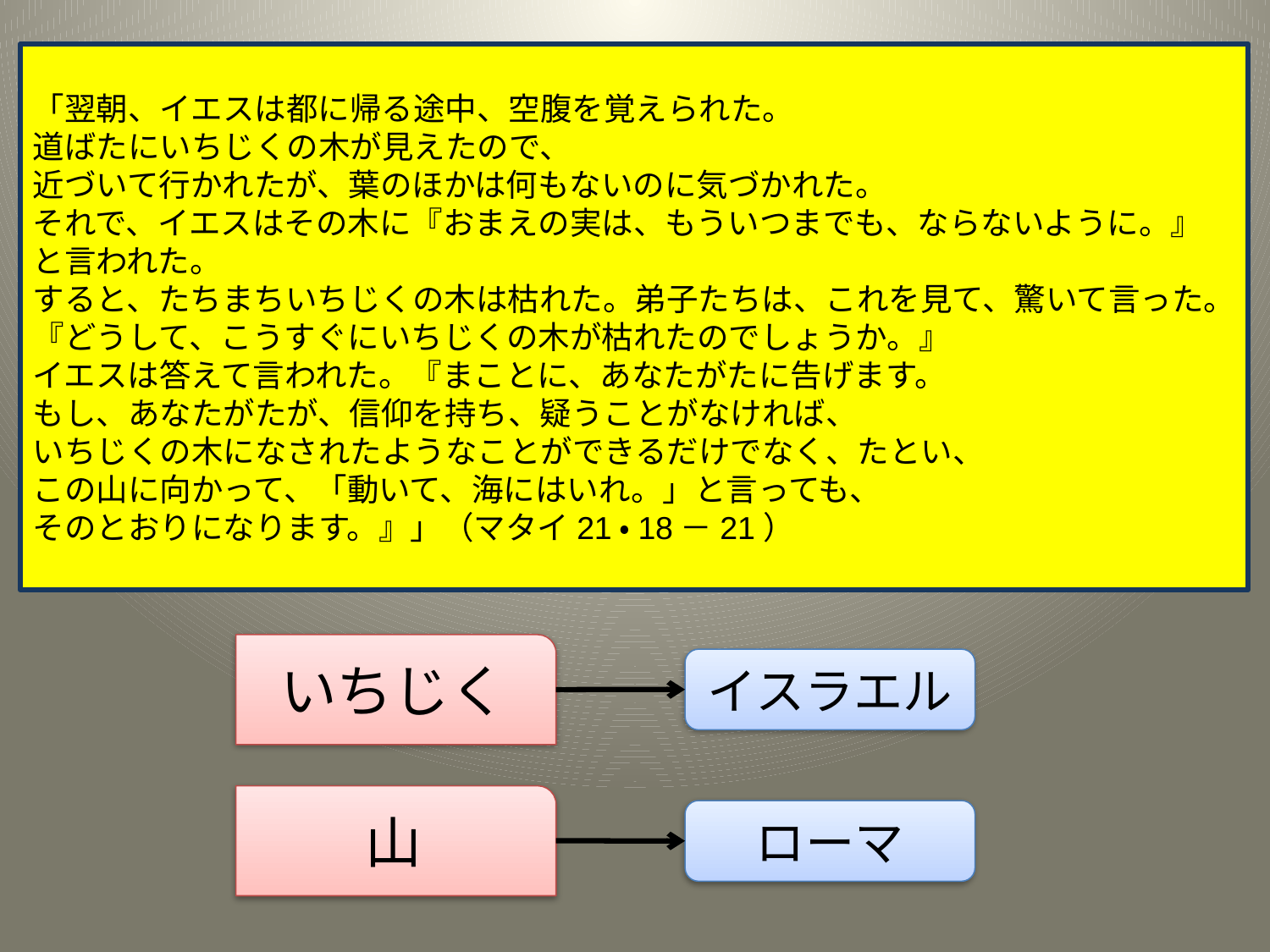

「翌朝、イエスは都に帰る途中、空腹を覚えられた。
道ばたにいちじくの木が見えたので、
近づいて行かれたが、葉のほかは何もないのに気づかれた。
それで、イエスはその木に『おまえの実は、もういつまでも、ならないように。』
と言われた。
すると、たちまちいちじくの木は枯れた。弟子たちは、これを見て、驚いて言った。
『どうして、こうすぐにいちじくの木が枯れたのでしょうか。』
イエスは答えて言われた。『まことに、あなたがたに告げます。
もし、あなたがたが、信仰を持ち、疑うことがなければ、
いちじくの木になされたようなことができるだけでなく、たとい、
この山に向かって、「動いて、海にはいれ。」と言っても、
そのとおりになります。』」（マタイ21・18－21）

いちじく
イスラエル
山
ローマ